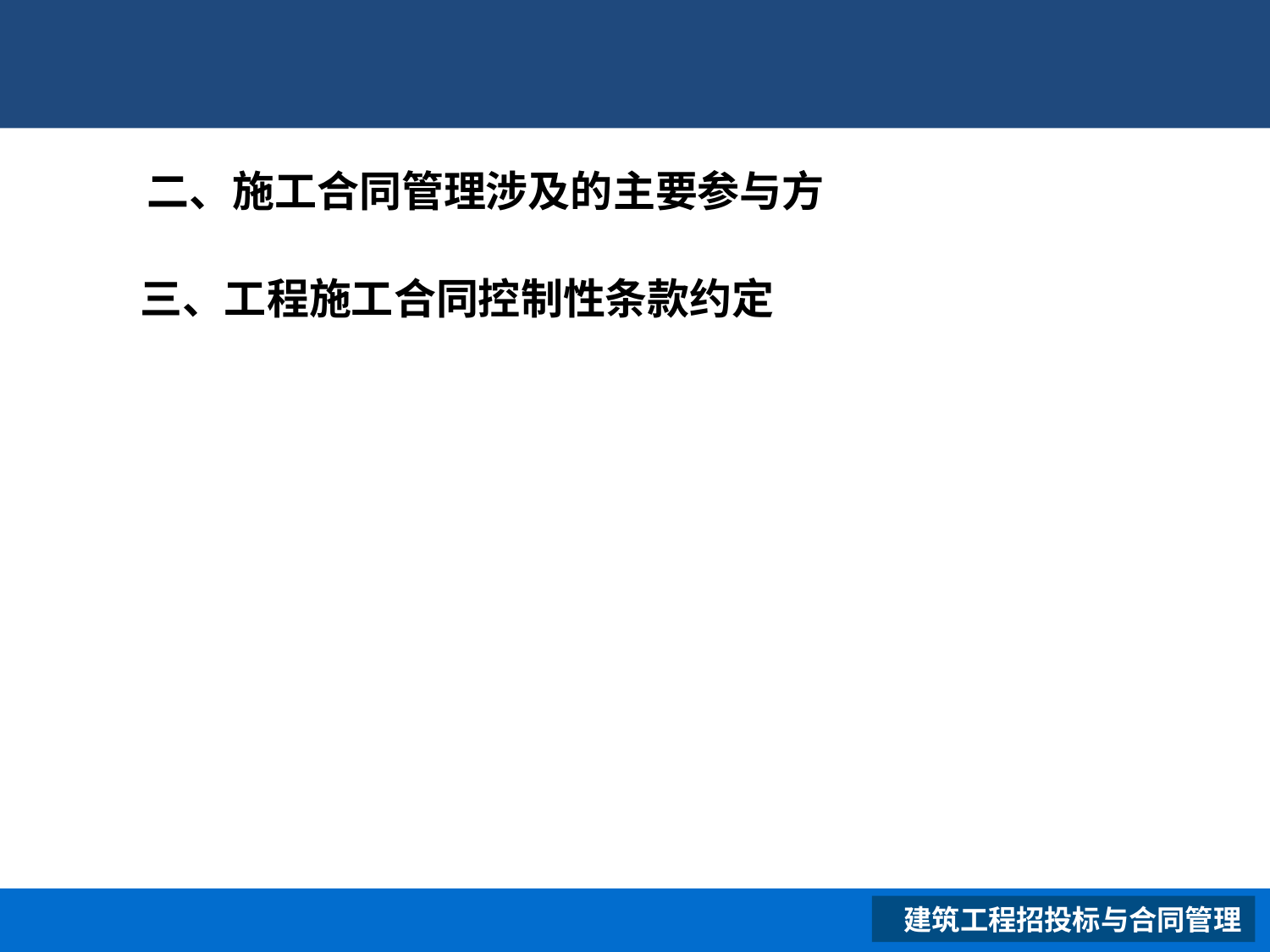

# 二、施工合同管理涉及的主要参与方
三、工程施工合同控制性条款约定

  建筑工程招投标与合同管理
XXXXXXXXXXXXXXXXXX